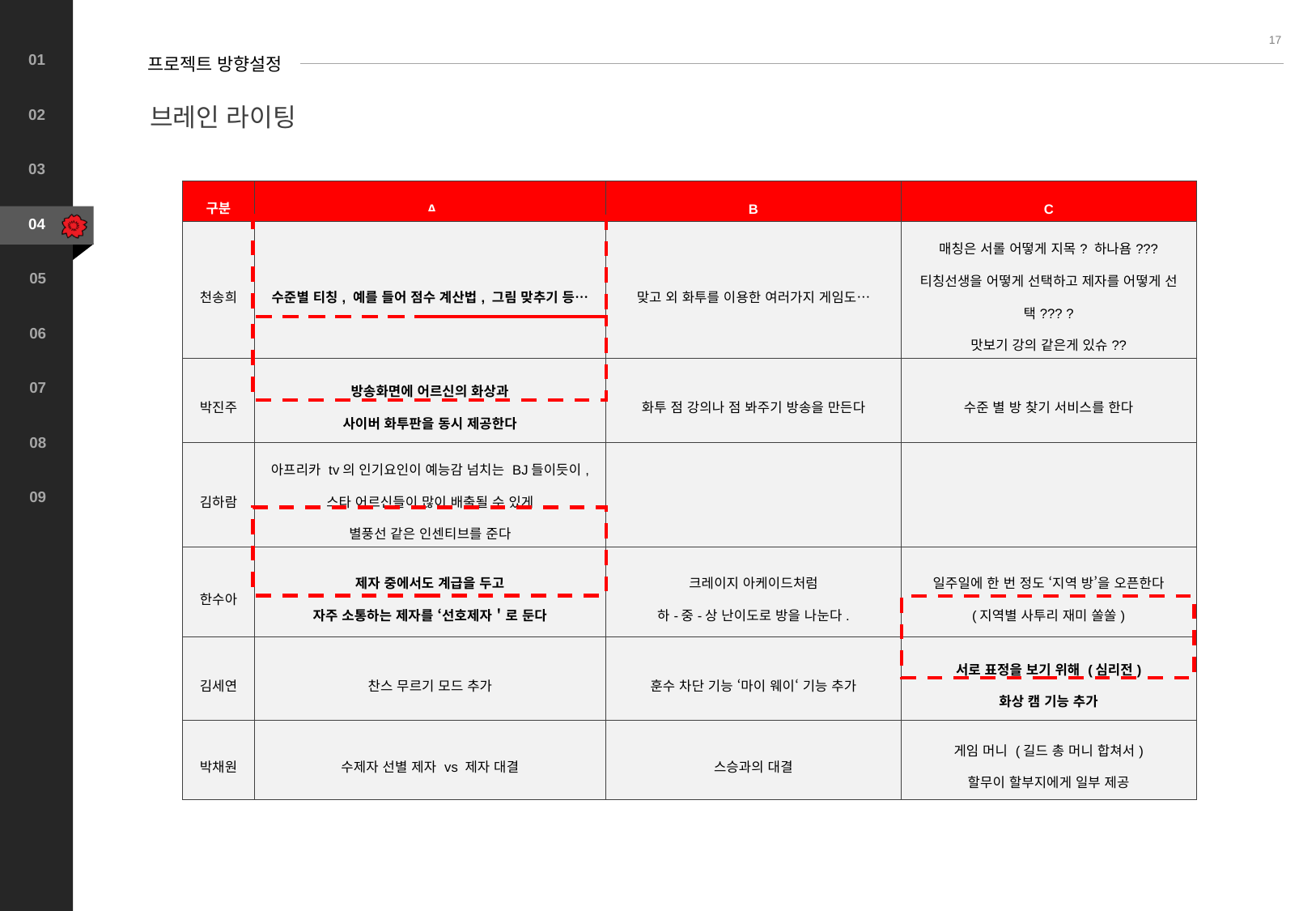

17
프로젝트 방향설정
브레인 라이팅
| 구분 | A | B | C |
| --- | --- | --- | --- |
| 천송희 | 수준별 티칭, 예를 들어 점수 계산법, 그림 맞추기 등… | 맞고 외 화투를 이용한 여러가지 게임도… | 매칭은 서롤 어떻게 지목? 하나욤??? 티칭선생을 어떻게 선택하고 제자를 어떻게 선택??? ? 맛보기 강의 같은게 있슈?? |
| 박진주 | 방송화면에 어르신의 화상과 사이버 화투판을 동시 제공한다 | 화투 점 강의나 점 봐주기 방송을 만든다 | 수준 별 방 찾기 서비스를 한다 |
| 김하람 | 아프리카 tv의 인기요인이 예능감 넘치는 BJ들이듯이, 스타 어르신들이 많이 배출될 수 있게 별풍선 같은 인센티브를 준다 |  |  |
| 한수아 | 제자 중에서도 계급을 두고 자주 소통하는 제자를 ‘선호제자＇로 둔다 | 크레이지 아케이드처럼 하-중-상 난이도로 방을 나눈다. | 일주일에 한 번 정도 ‘지역 방’을 오픈한다 (지역별 사투리 재미 쏠쏠) |
| 김세연 | 찬스 무르기 모드 추가 | 훈수 차단 기능 ‘마이 웨이‘ 기능 추가 | 서로 표정을 보기 위해 (심리전) 화상 캠 기능 추가 |
| 박채원 | 수제자 선별 제자 vs 제자 대결 | 스승과의 대결 | 게임 머니 (길드 총 머니 합쳐서) 할무이 할부지에게 일부 제공 |